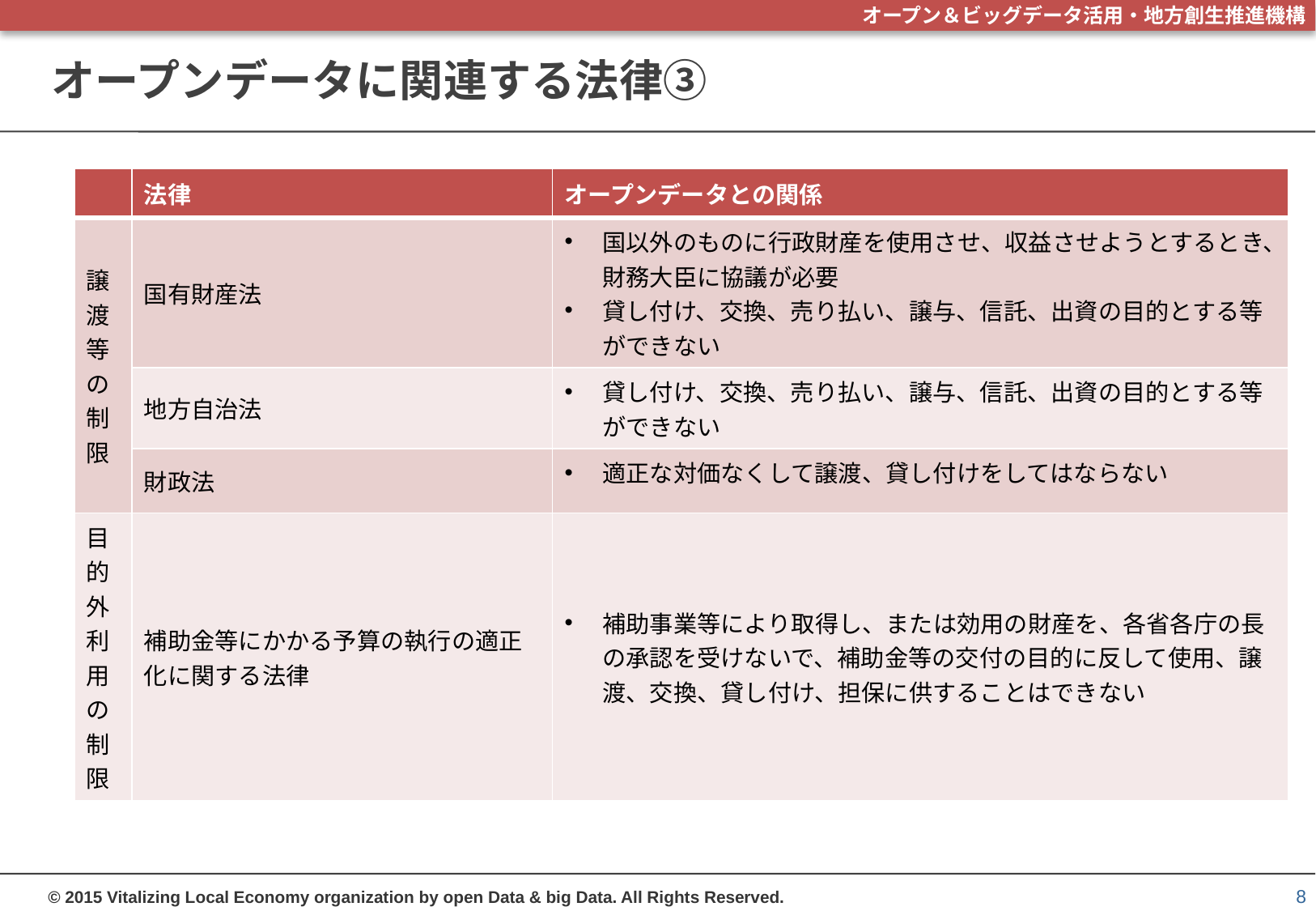

# オープンデータに関連する法律③
|  | 法律 | オープンデータとの関係 |
| --- | --- | --- |
| 譲渡等の制限 | 国有財産法 | 国以外のものに行政財産を使用させ、収益させようとするとき、財務大臣に協議が必要 貸し付け、交換、売り払い、譲与、信託、出資の目的とする等ができない |
|  | 地方自治法 | 貸し付け、交換、売り払い、譲与、信託、出資の目的とする等ができない |
|  | 財政法 | 適正な対価なくして譲渡、貸し付けをしてはならない |
| 目的外利用の制限 | 補助金等にかかる予算の執行の適正化に関する法律 | 補助事業等により取得し、または効用の財産を、各省各庁の長の承認を受けないで、補助金等の交付の目的に反して使用、譲渡、交換、貸し付け、担保に供することはできない |
8